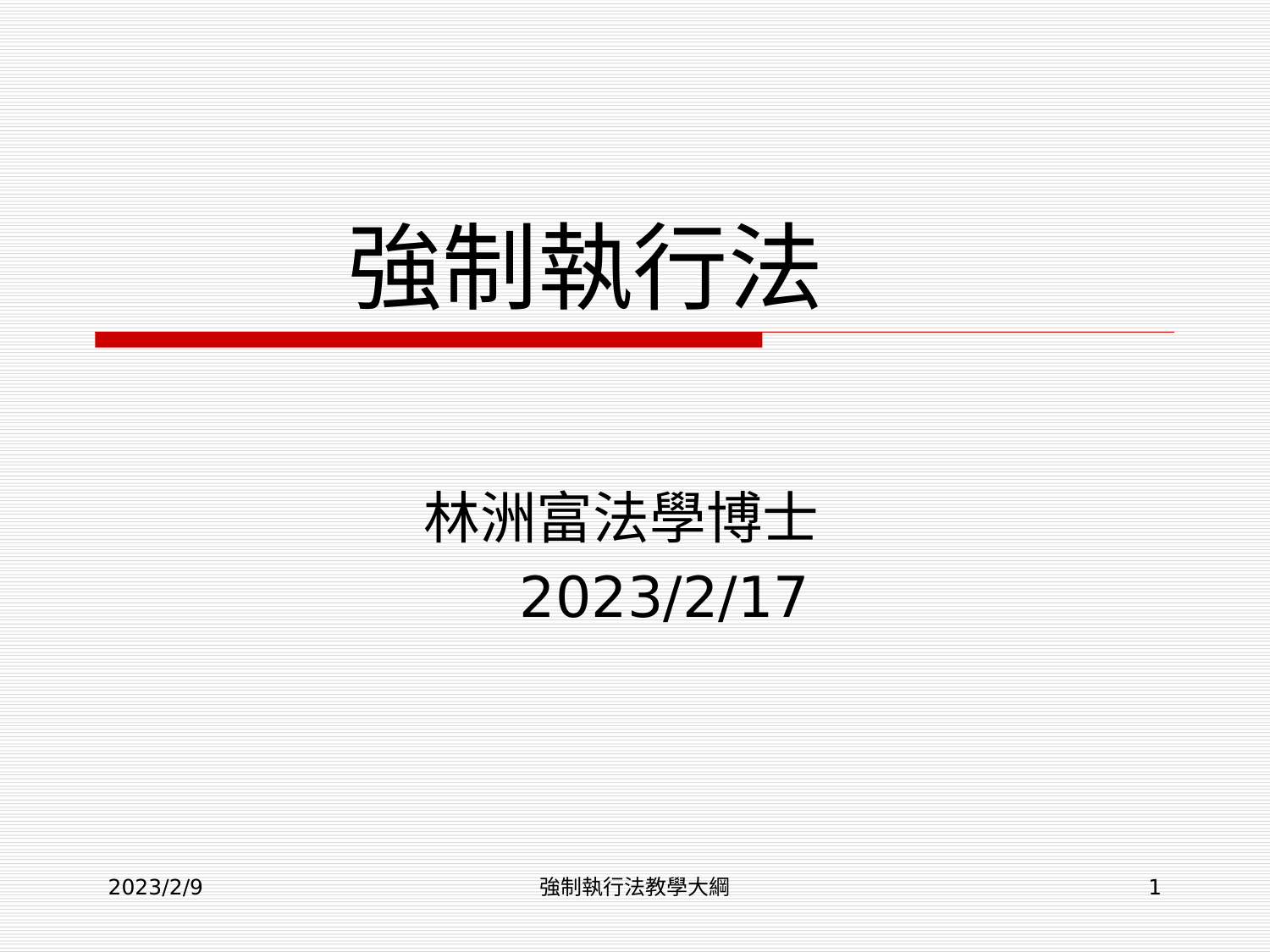

# 強制執行法
                  林洲富法學博士
                 2023/2/17
2023/2/9
強制執行法教學大綱
1